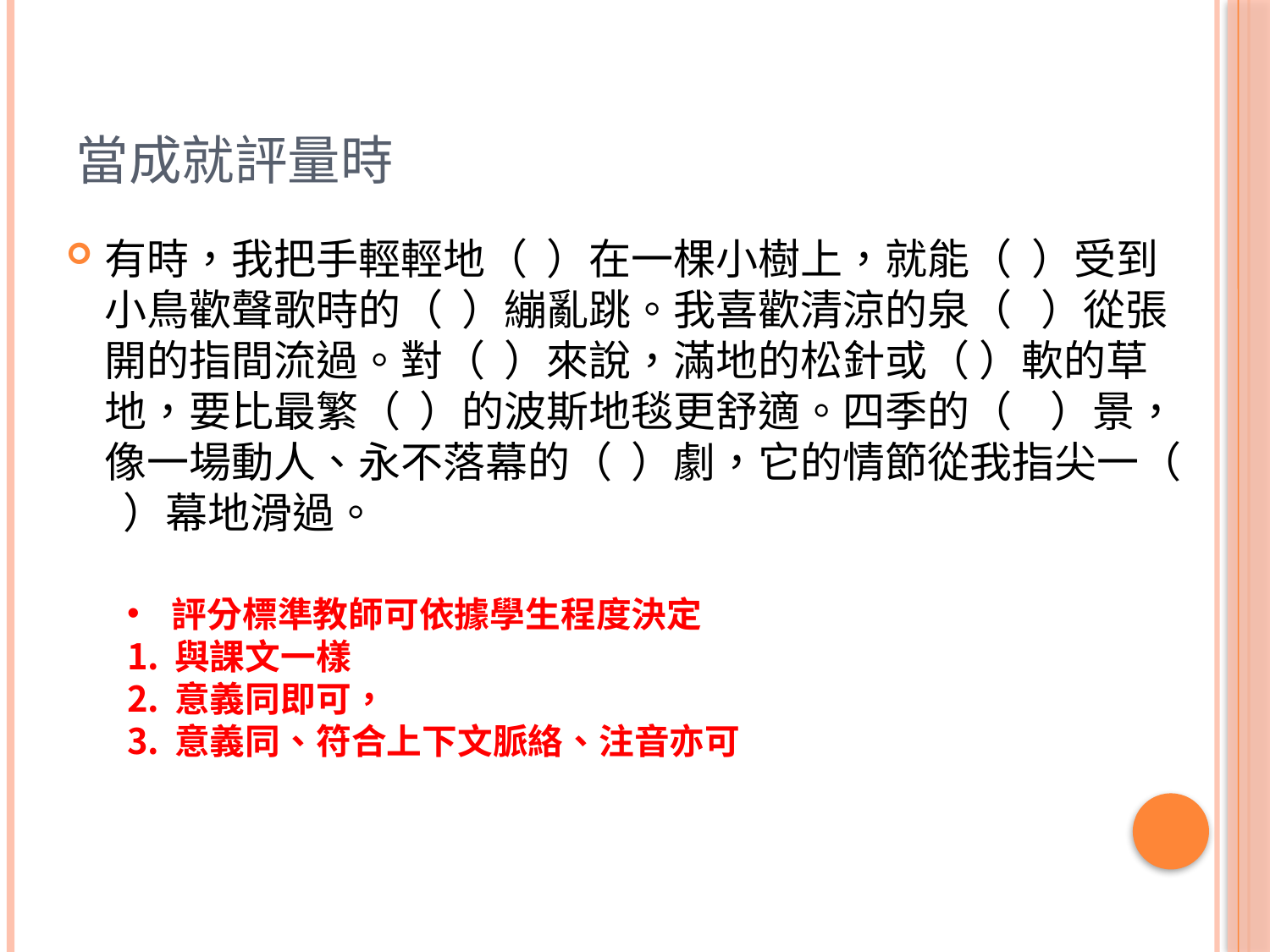

# 當成就評量時
有時，我把手輕輕地（  ）在一棵小樹上，就能（  ）受到小鳥歡聲歌時的（  ）繃亂跳。我喜歡清涼的泉（   ）從張開的指間流過。對（  ）來說，滿地的松針或（ ）軟的草地，要比最繁（  ）的波斯地毯更舒適。四季的（    ）景，像一場動人、永不落幕的（  ）劇，它的情節從我指尖一（   ）幕地滑過。
   評分標準教師可依據學生程度決定
與課文一樣
意義同即可，
意義同、符合上下文脈絡、注音亦可